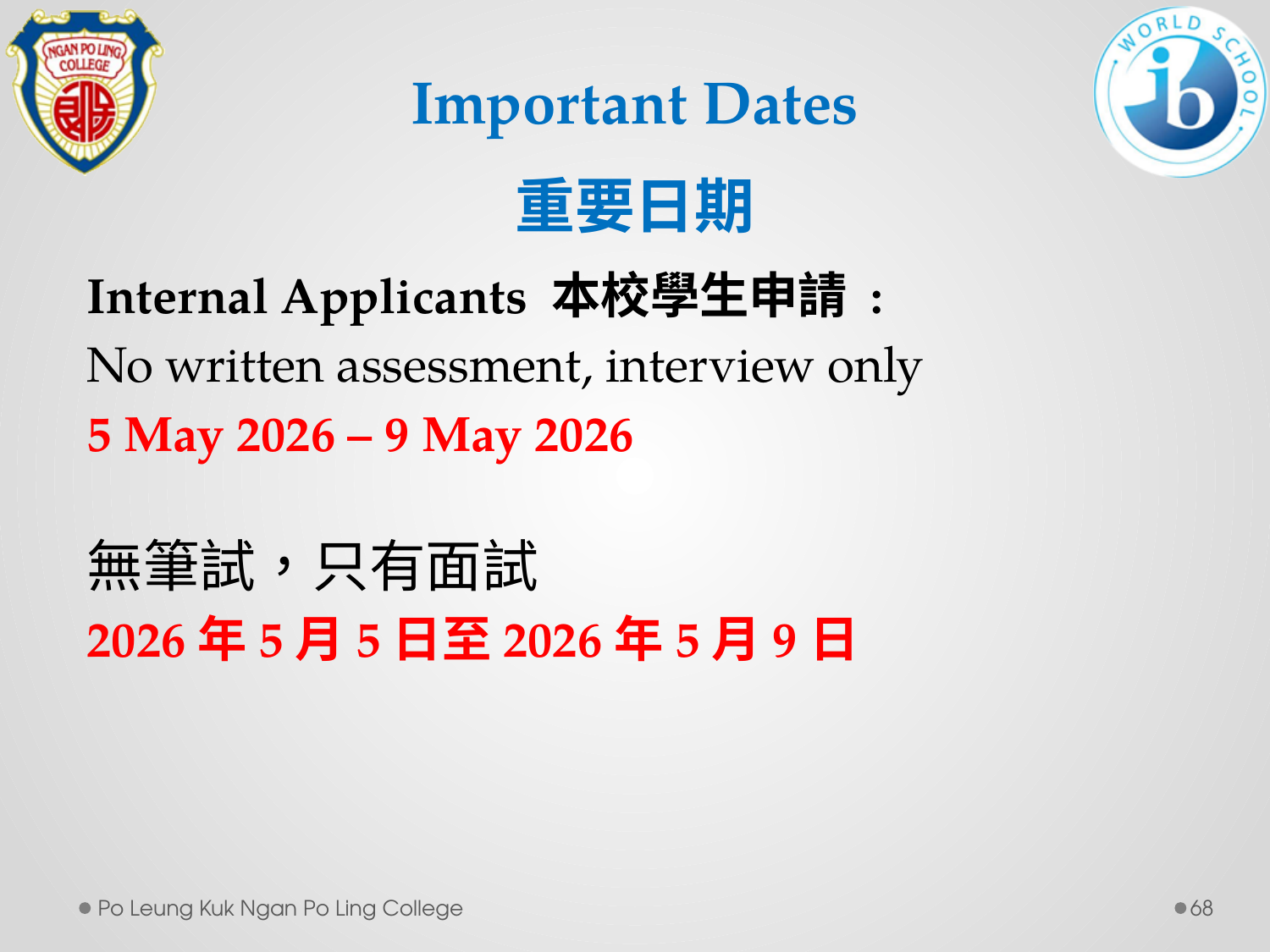

# Important Dates 重要日期
Internal Applicants 本校學生申請 :
No written assessment, interview only
5 May 2026 – 9 May 2026

無筆試，只有面試
2026年5月5日至2026年5月9日
Po Leung Kuk Ngan Po Ling College
68